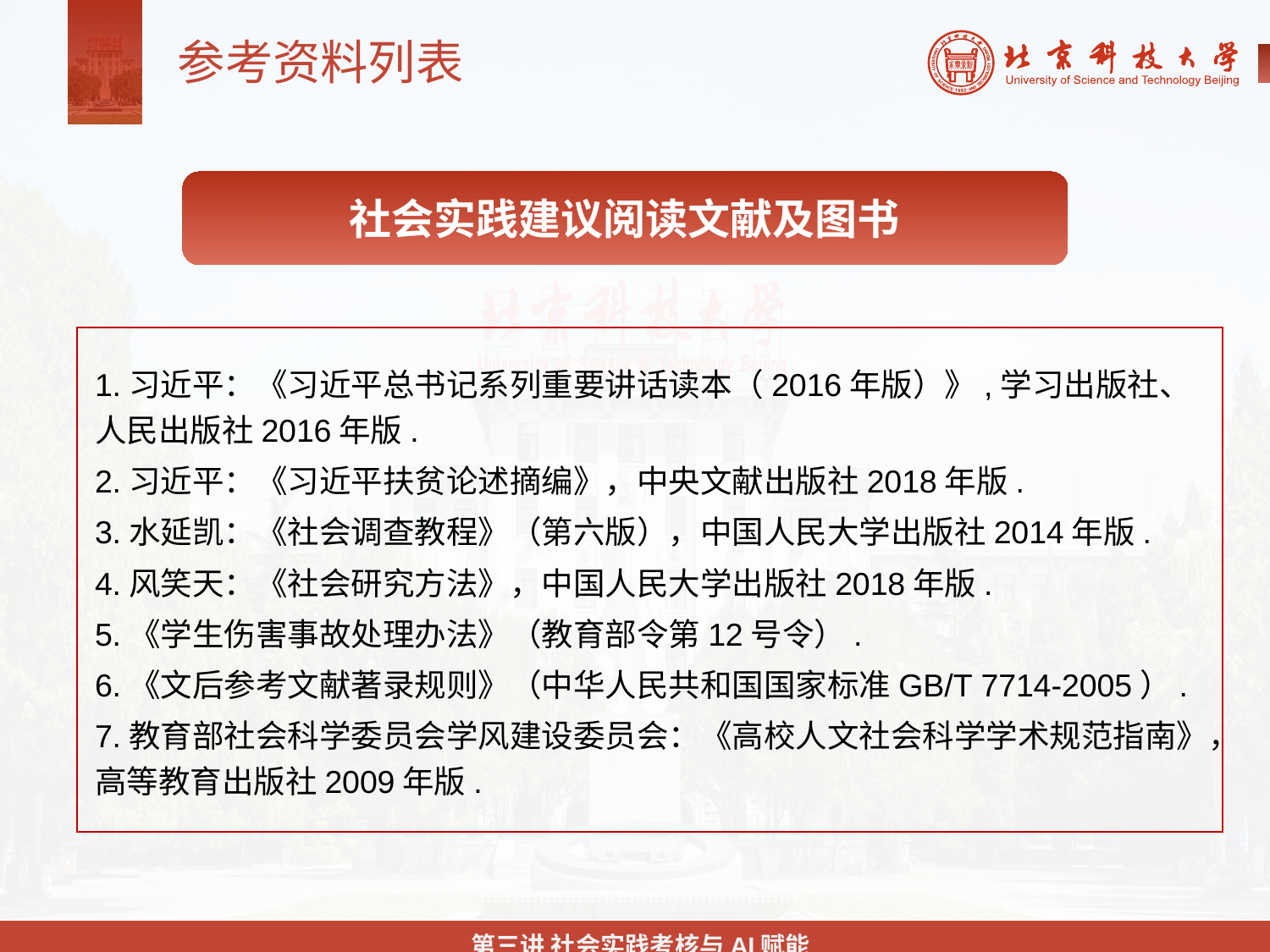

参考资料列表
社会实践建议阅读文献及图书
1.习近平：《习近平总书记系列重要讲话读本（2016年版）》,学习出版社、人民出版社2016年版.
2.习近平：《习近平扶贫论述摘编》，中央文献出版社2018年版.
3.水延凯：《社会调查教程》（第六版），中国人民大学出版社2014年版.
4.风笑天：《社会研究方法》，中国人民大学出版社2018年版.
5.《学生伤害事故处理办法》（教育部令第12号令）.
6.《文后参考文献著录规则》（中华人民共和国国家标准GB/T 7714-2005）.
7.教育部社会科学委员会学风建设委员会：《高校人文社会科学学术规范指南》，高等教育出版社2009年版.